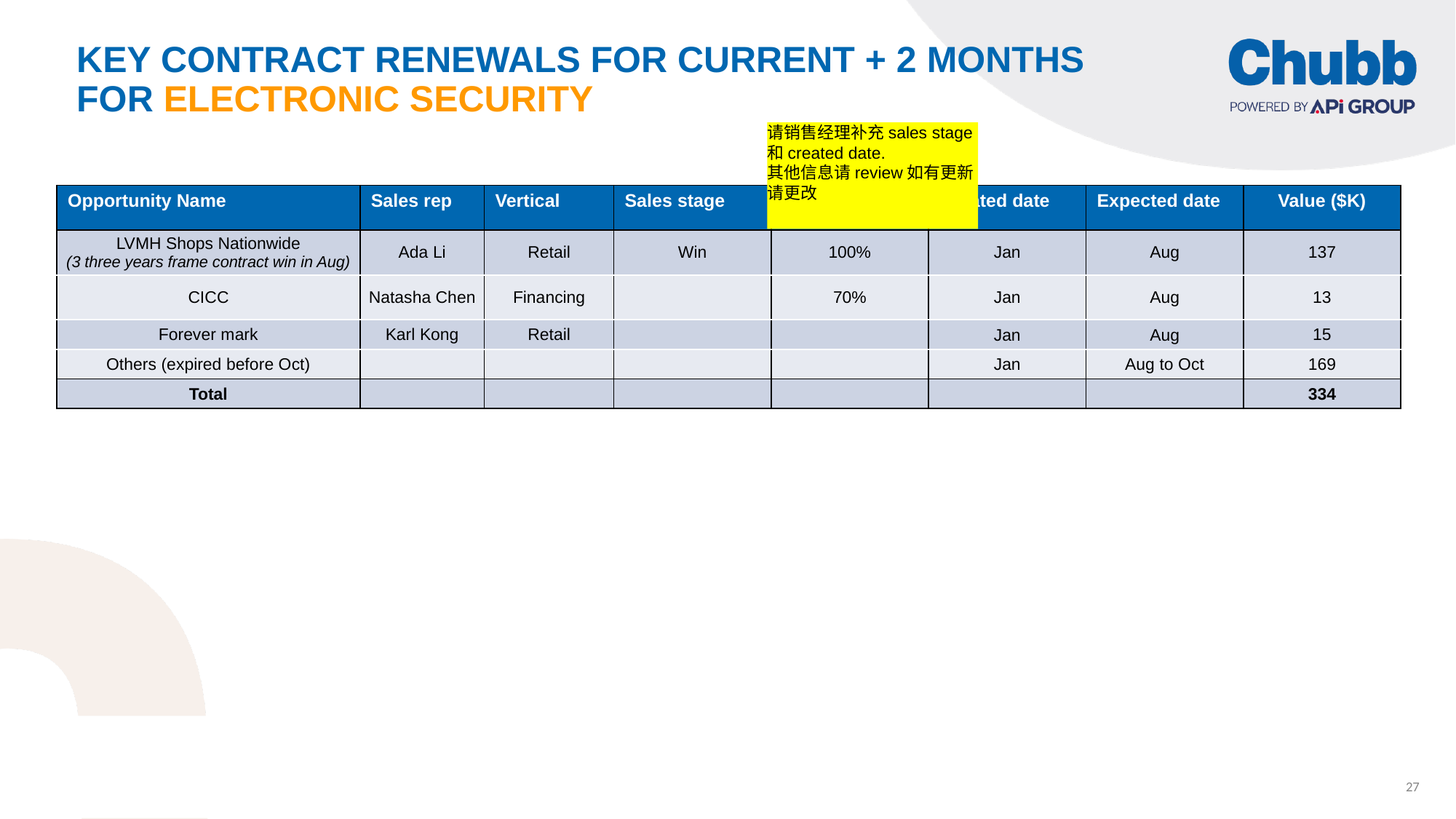

# Key contract renewals for current + 2 months for electronic security
请销售经理补充sales stage和created date.
其他信息请review如有更新请更改
| Opportunity Name | Sales rep | Vertical | Sales stage | Confidence | Created date | Expected date | Value ($K) |
| --- | --- | --- | --- | --- | --- | --- | --- |
| LVMH Shops Nationwide (3 three years frame contract win in Aug) | Ada Li | Retail | Win | 100% | Jan | Aug | 137 |
| CICC | Natasha Chen | Financing |  | 70% | Jan | Aug | 13 |
| Forever mark | Karl Kong | Retail |  |  | Jan | Aug | 15 |
| Others (expired before Oct) |  |  |  |  | Jan | Aug to Oct | 169 |
| Total |  |  |  |  |  |  | 334 |
27